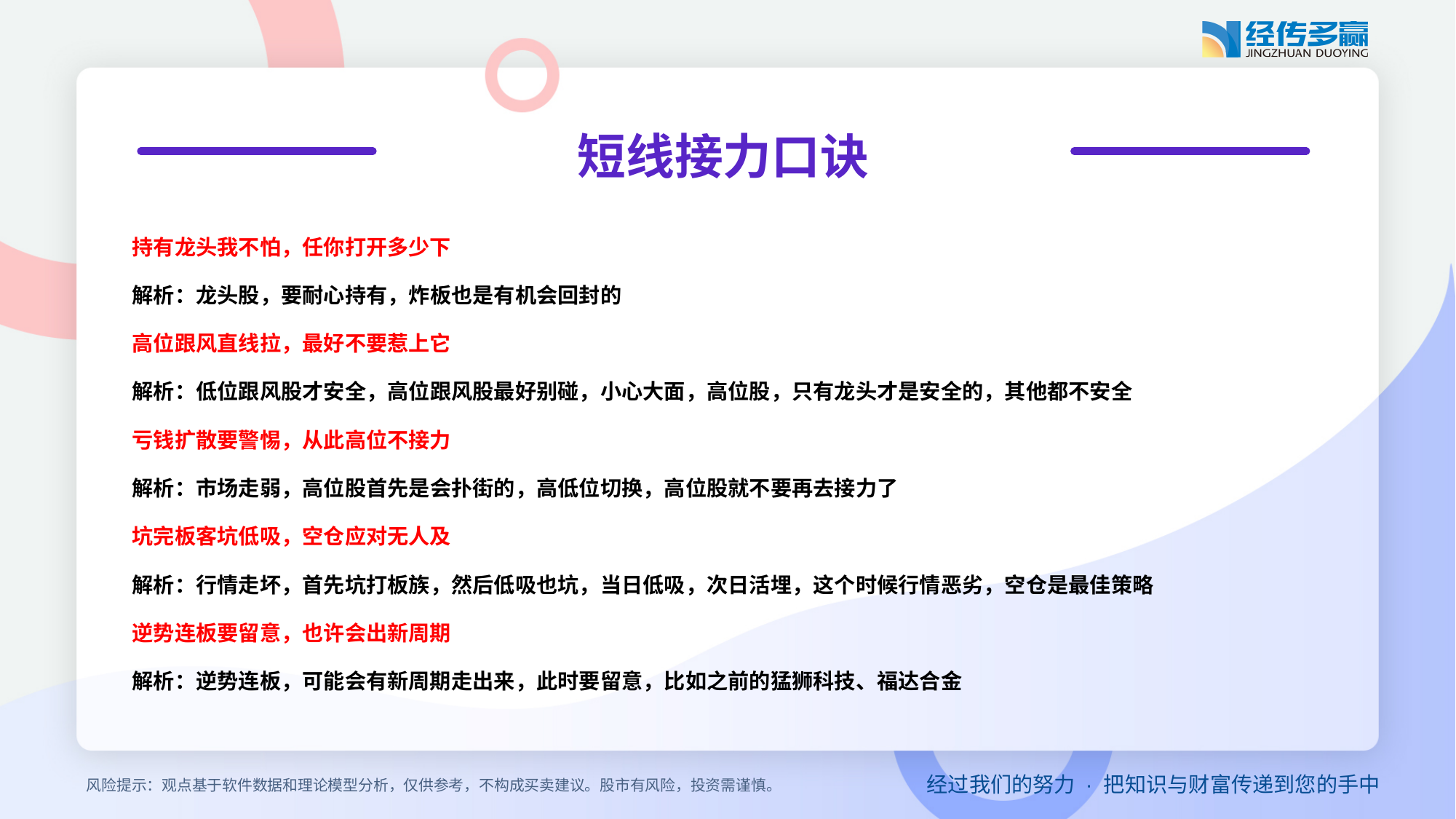

短线接力口诀
持有龙头我不怕，任你打开多少下
解析：龙头股，要耐心持有，炸板也是有机会回封的
高位跟风直线拉，最好不要惹上它
解析：低位跟风股才安全，高位跟风股最好别碰，小心大面，高位股，只有龙头才是安全的，其他都不安全
亏钱扩散要警惕，从此高位不接力
解析：市场走弱，高位股首先是会扑街的，高低位切换，高位股就不要再去接力了
坑完板客坑低吸，空仓应对无人及
解析：行情走坏，首先坑打板族，然后低吸也坑，当日低吸，次日活埋，这个时候行情恶劣，空仓是最佳策略
逆势连板要留意，也许会出新周期
解析：逆势连板，可能会有新周期走出来，此时要留意，比如之前的猛狮科技、福达合金

风险提示：观点基于软件数据和理论模型分析，仅供参考，不构成买卖建议。股市有风险，投资需谨慎。